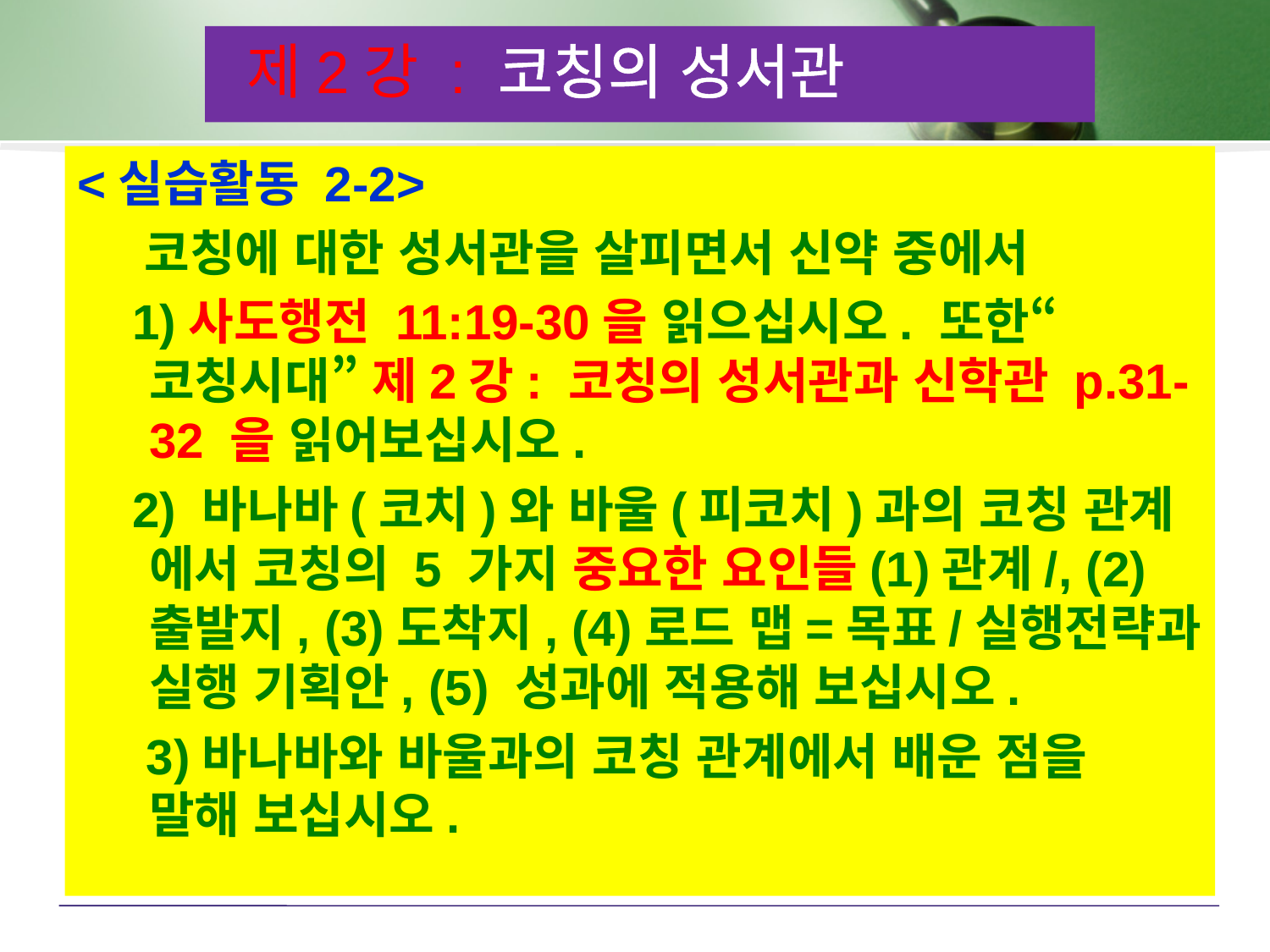

제2강 : 코칭의 성서관
<실습활동 2-2>
    코칭에 대한 성서관을 살피면서 신약 중에서
    1)사도행전 11:19-30을 읽으십시오. 또한“코칭시대” 제2강: 코칭의 성서관과 신학관 p.31-32 을 읽어보십시오.
    2) 바나바(코치)와 바울(피코치)과의 코칭 관계 에서 코칭의 5 가지 중요한 요인들(1)관계/, (2)출발지, (3)도착지, (4)로드 맵=목표/실행전략과 실행 기획안, (5) 성과에 적용해 보십시오.
     3)바나바와 바울과의 코칭 관계에서 배운 점을  말해 보십시오.